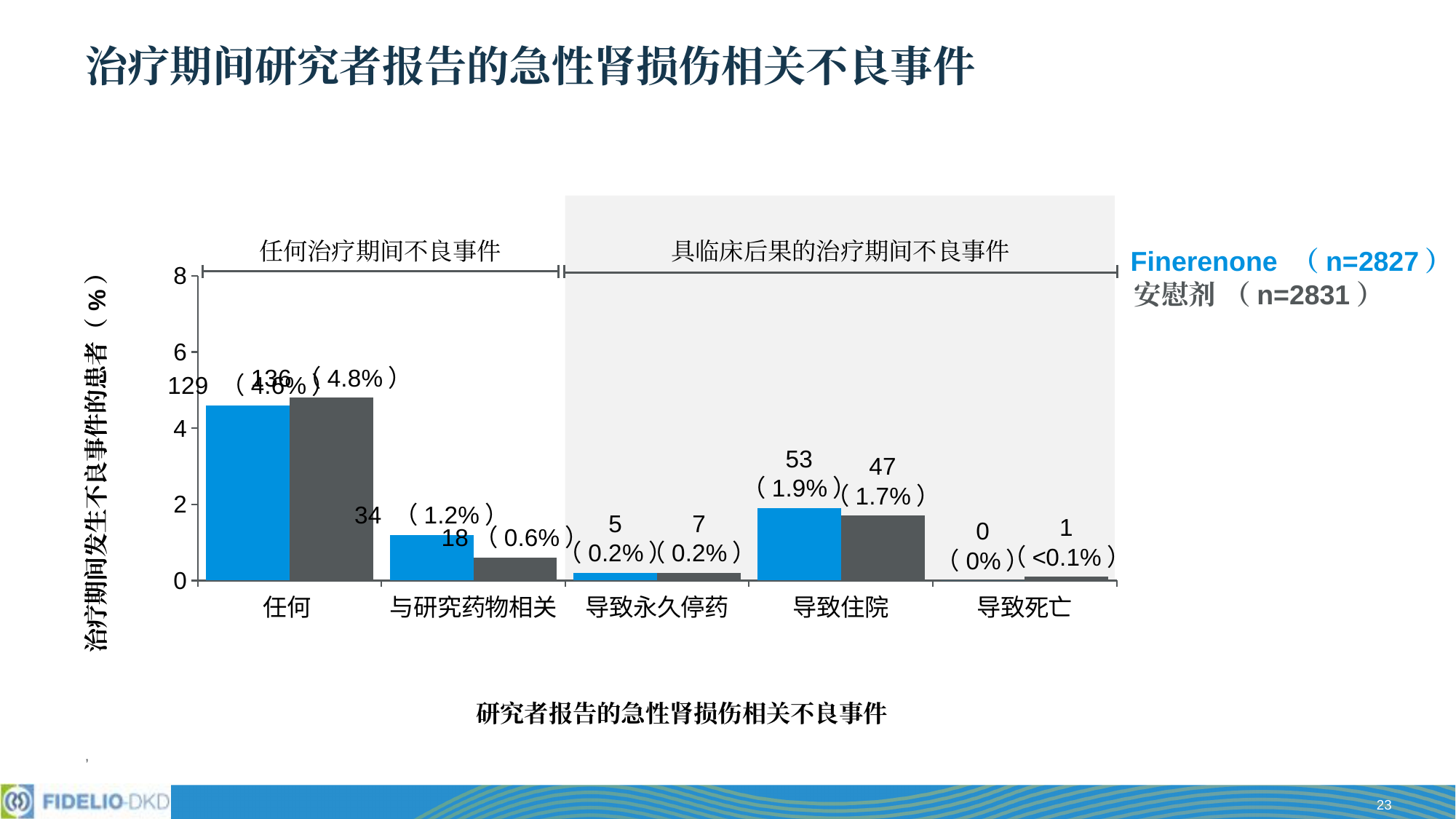

# 治疗期间研究者报告的急性肾损伤相关不良事件

### Chart

| Category | Finerenone (n=2827) | 安慰剂 (n=2831) |
|---|---|---|
| 任何  | 4.6 | 4.8 |
| 与研究药物相关 | 1.2 | 0.6 |
| 导致永久停药 | 0.2 | 0.2 |
| 导致住院 | 1.9 | 1.7 |
| 导致死亡 | 0.0 | 0.1 |
任何治疗期间不良事件
具临床后果的治疗期间不良事件
Finerenone （n=2827）
安慰剂 （n=2831）
研究者报告的急性肾损伤相关不良事件
’
23